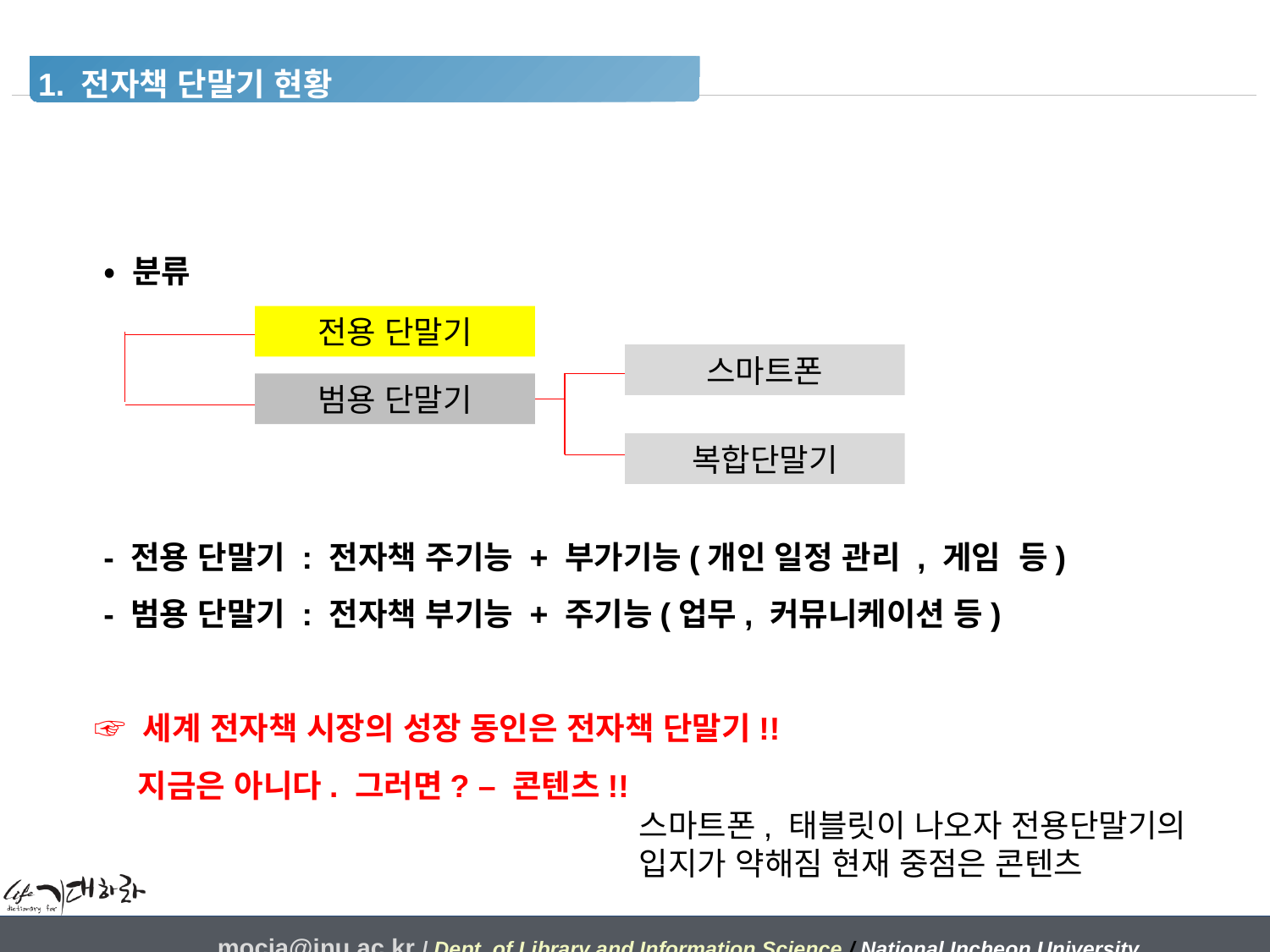

1. 전자책 단말기 현황

  • 분류

  - 전용 단말기 : 전자책 주기능 + 부가기능(개인 일정 관리 , 게임  등)
  - 범용 단말기 : 전자책 부기능 + 주기능(업무, 커뮤니케이션 등)

 ☞ 세계 전자책 시장의 성장 동인은 전자책 단말기!!
     지금은 아니다. 그러면? – 콘텐츠!!
전용 단말기
스마트폰
범용 단말기
복합단말기
스마트폰, 태블릿이 나오자 전용단말기의
입지가 약해짐 현재 중점은 콘텐츠

mocja@inu.ac.kr / Dept. of Library and Information Science / National Incheon University